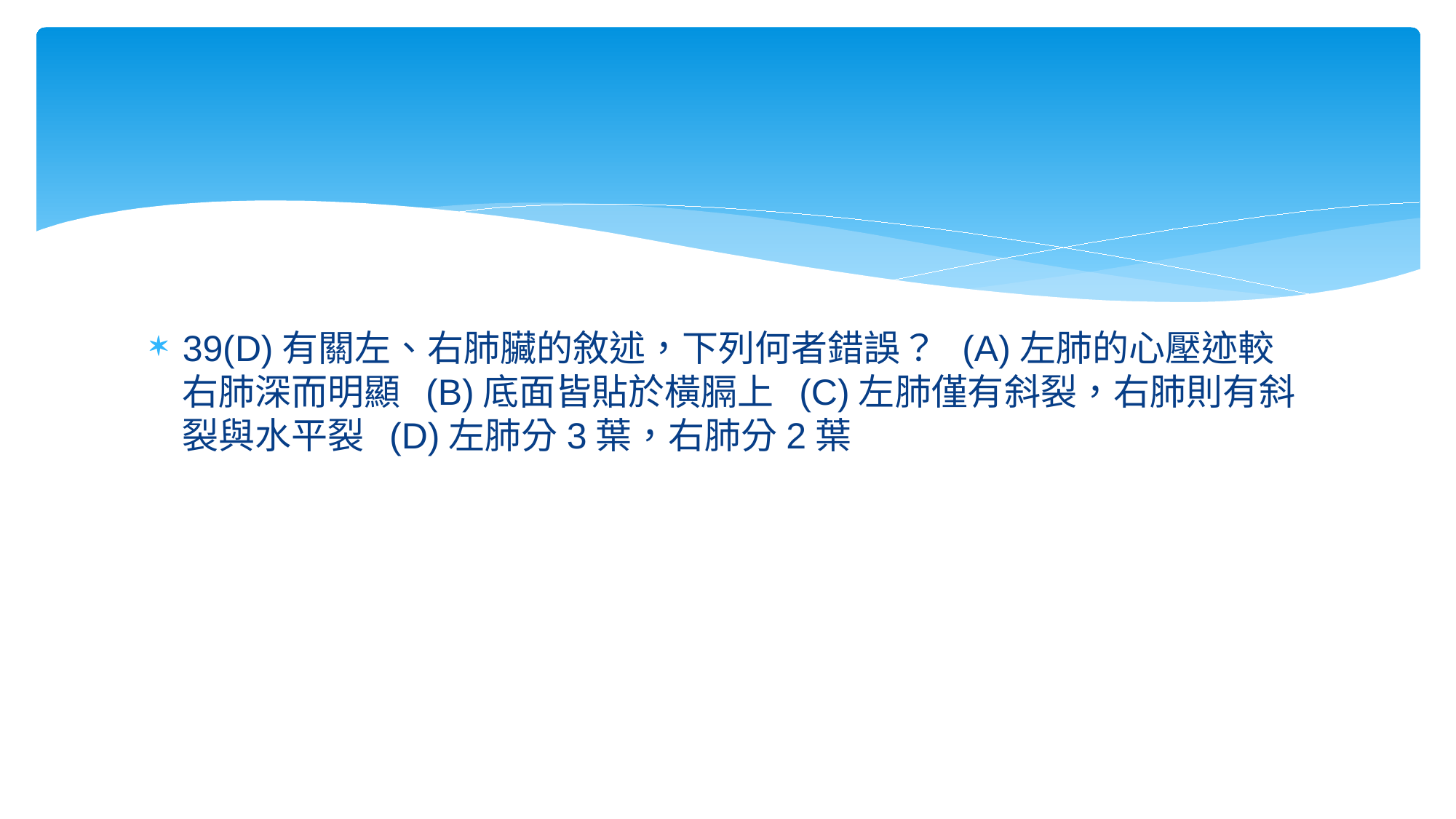

#
39(D)有關左、右肺臟的敘述，下列何者錯誤？  (A)左肺的心壓迹較右肺深而明顯  (B)底面皆貼於橫膈上  (C)左肺僅有斜裂，右肺則有斜裂與水平裂  (D)左肺分3葉，右肺分2葉